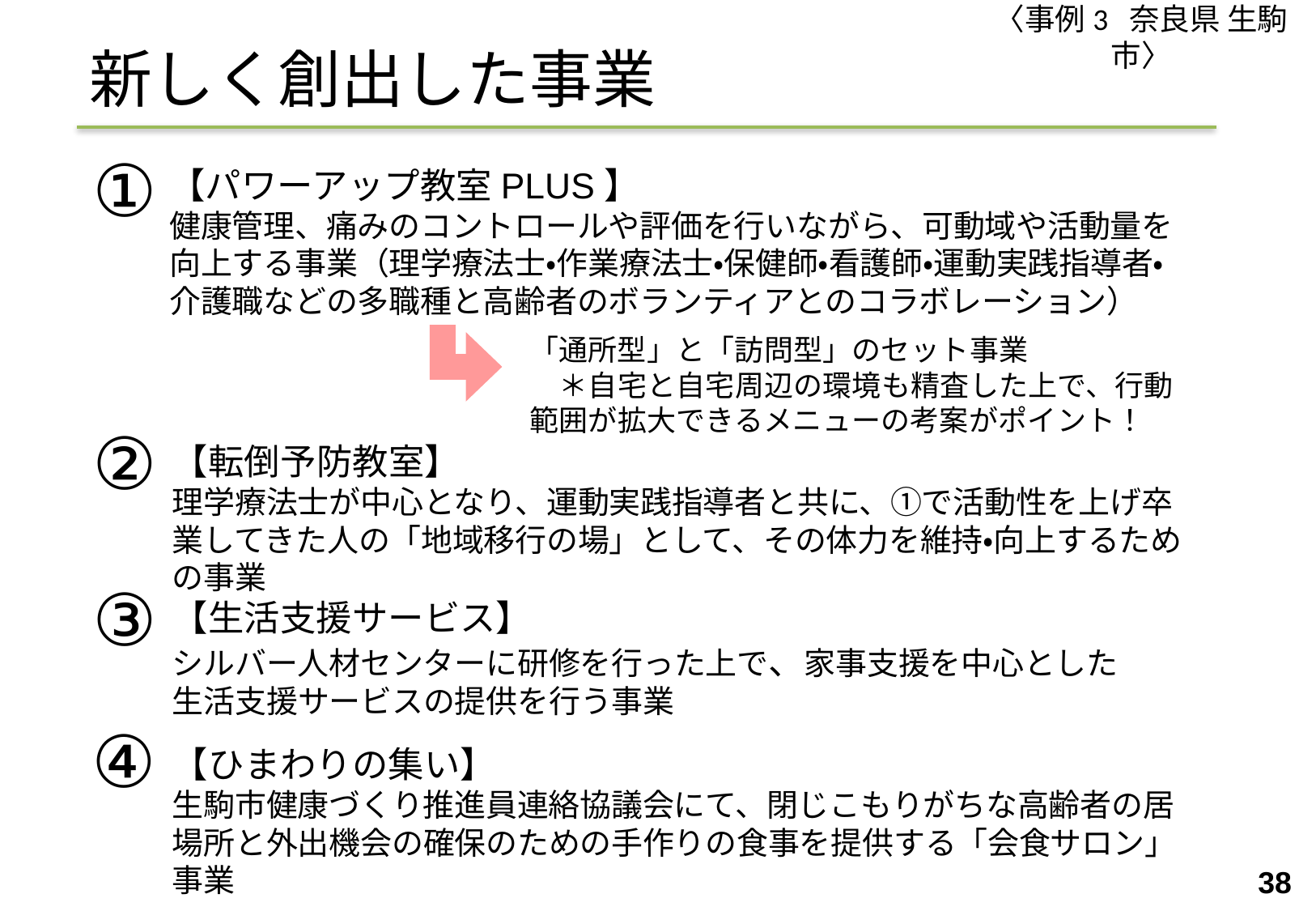

〈事例3  奈良県 生駒市〉
新しく創出した事業
①
【パワーアップ教室PLUS】
健康管理、痛みのコントロールや評価を行いながら、可動域や活動量を向上する事業（理学療法士・作業療法士・保健師・看護師・運動実践指導者・介護職などの多職種と高齢者のボランティアとのコラボレーション）
「通所型」と「訪問型」のセット事業
　＊自宅と自宅周辺の環境も精査した上で、行動範囲が拡大できるメニューの考案がポイント！

②
【転倒予防教室】
理学療法士が中心となり、運動実践指導者と共に、①で活動性を上げ卒業してきた人の「地域移行の場」として、その体力を維持・向上するための事業
③
【生活支援サービス】
シルバー人材センターに研修を行った上で、家事支援を中心とした生活支援サービスの提供を行う事業
④
【ひまわりの集い】
生駒市健康づくり推進員連絡協議会にて、閉じこもりがちな高齢者の居場所と外出機会の確保のための手作りの食事を提供する「会食サロン」事業
38